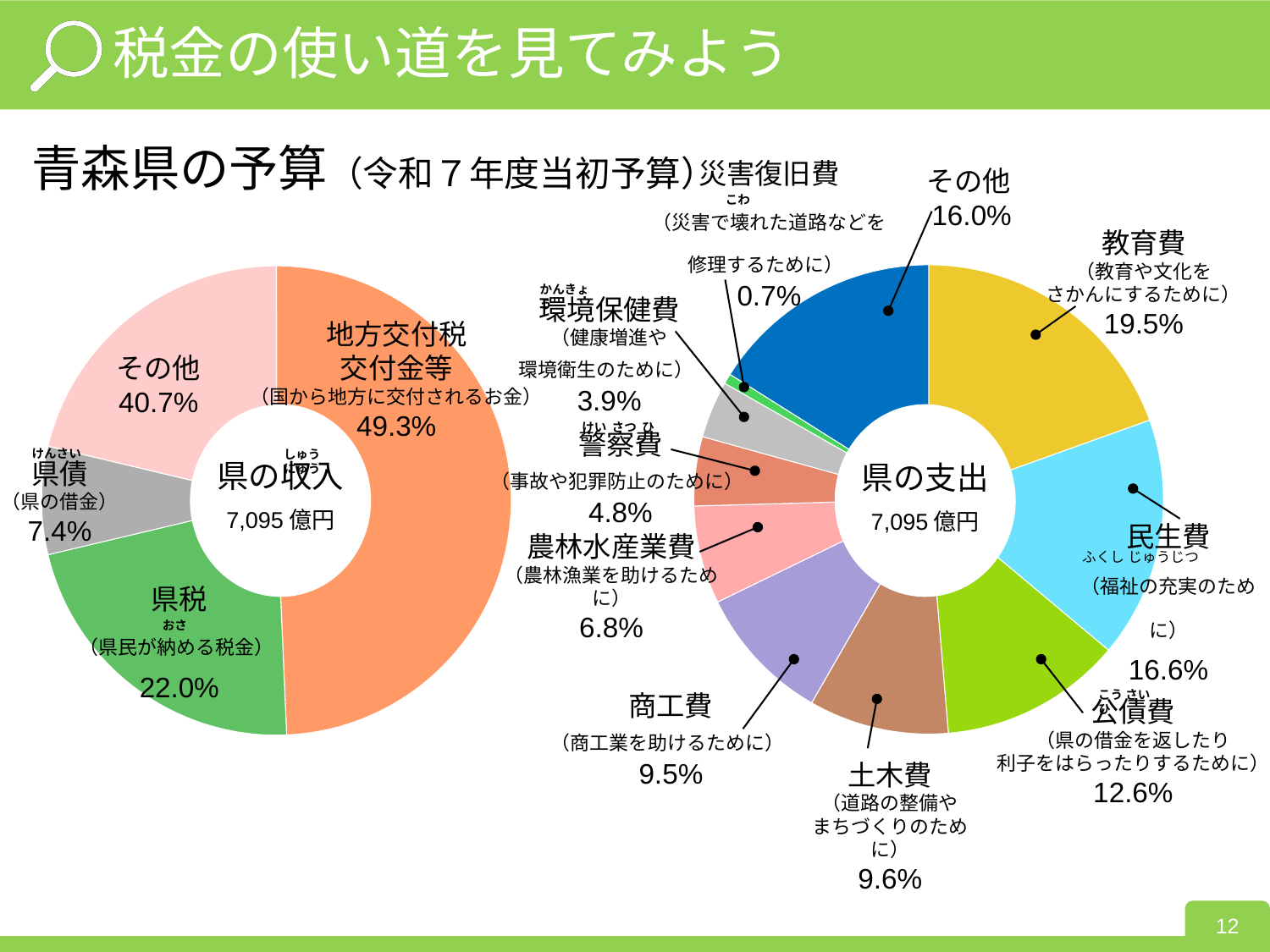

税金の使い道を見てみよう
青森県の予算（令和７年度当初予算）
災害復旧費
（災害で壊れた道路などを
修理するために）
0.7%
その他
16.0%
こわ
教育費
（教育や文化を
さかんにするために）
19.5%

### Chart

| Category |  |
|---|---|

### Chart

| Category |  |
|---|---|
地方交付税
交付金等
（国から地方に交付されるお金）
49.3%
その他
40.7%

県の収入
7,095億円

県の支出
7,095億円
民生費
（福祉の充実のために）
16.6%
農林水産業費
（農林漁業を助けるために）
6.8%
じゅうじつ
ふくし
県税
（県民が納める税金）
22.0%
商工費
（商工業を助けるために）
9.5%
公債費
（県の借金を返したり
利子をはらったりするために）
12.6%
土木費
（道路の整備や
まちづくりのために）
9.6%
かんきょう
環境保健費
（健康増進や
環境衛生のために）
3.9%
けい  さつ  ひ
警察費
（事故や犯罪防止のために）
4.8%
けんさい
しゅうにゅう
県債
（県の借金）
7.4%
おさ
こう さい ひ
12